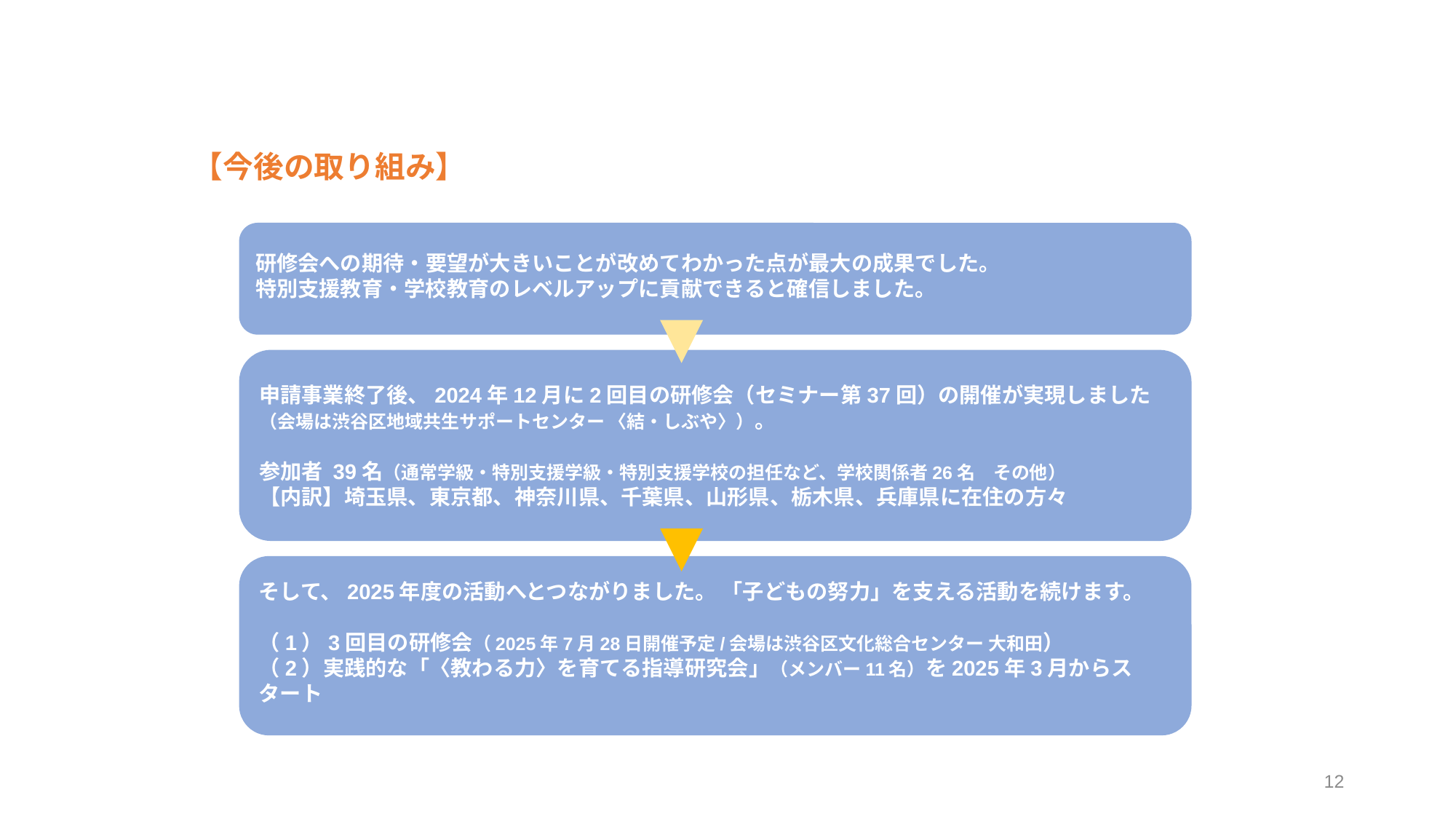

# 【今後の取り組み】

研修会への期待・要望が大きいことが改めてわかった点が最大の成果でした。
特別支援教育・学校教育のレベルアップに貢献できると確信しました。

申請事業終了後、2024年12月に2回目の研修会（セミナー第37回）の開催が実現しました（会場は渋谷区地域共生サポートセンター 〈結・しぶや〉）。

参加者 39名（通常学級・特別支援学級・特別支援学校の担任など、学校関係者26名　その他）
【内訳】埼玉県、東京都、神奈川県、千葉県、山形県、栃木県、兵庫県に在住の方々

そして、2025年度の活動へとつながりました。 「子どもの努力」を支える活動を続けます。

（1）3回目の研修会（2025年7月28日開催予定/会場は渋谷区文化総合センター 大和田）
（2）実践的な「〈教わる力〉を育てる指導研究会」（メンバー11名）を2025年3月からスタート

12